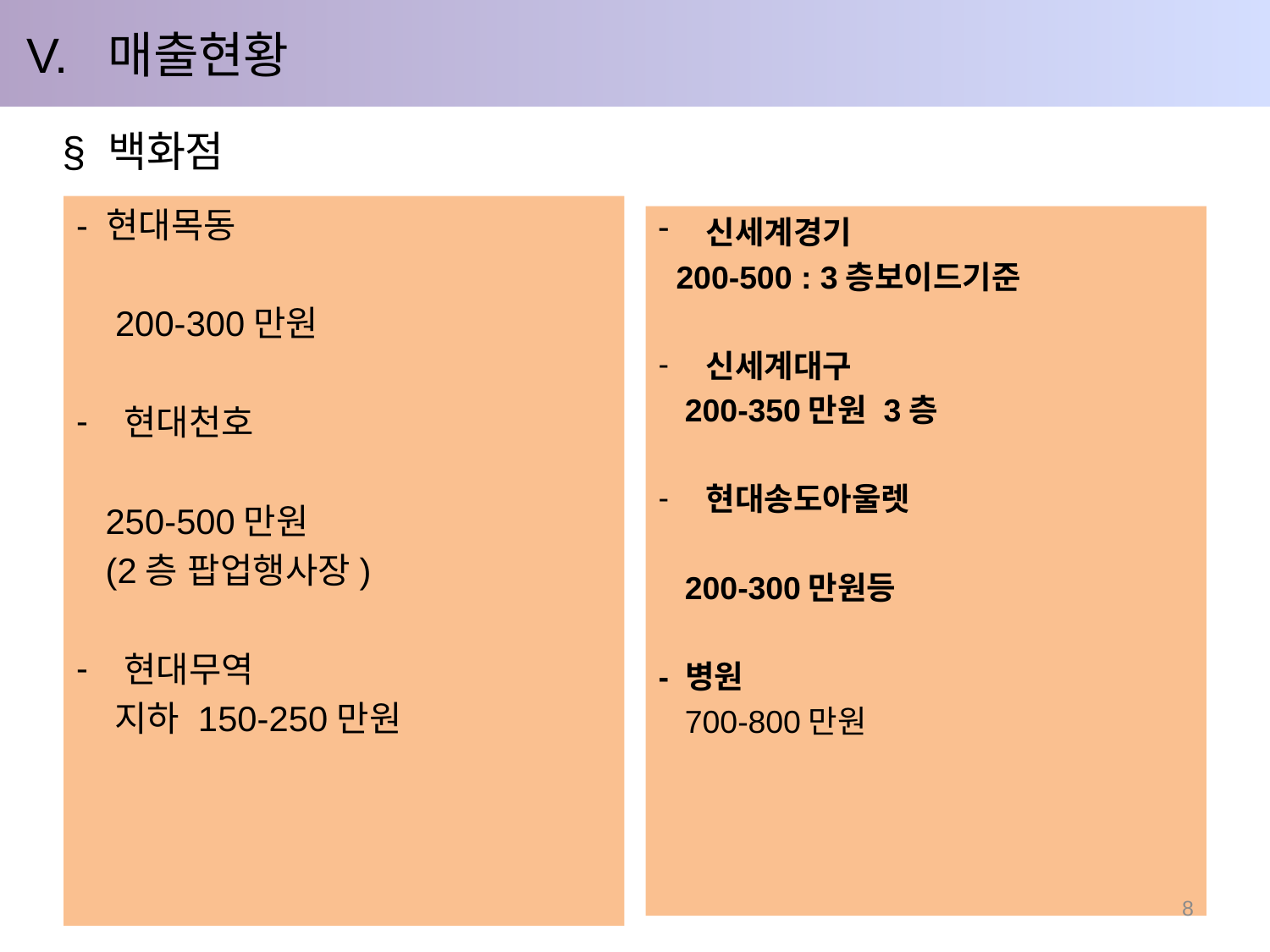

# V.  매출현황
§ 백화점
- 현대목동

    200-300만원

현대천호

   250-500만원
   (2층 팝업행사장)

현대무역
   지하 150-250만원

신세계경기
  200-500 : 3층보이드기준

신세계대구
   200-350만원 3층

현대송도아울렛

   200-300만원등

- 병원
   700-800만원
8